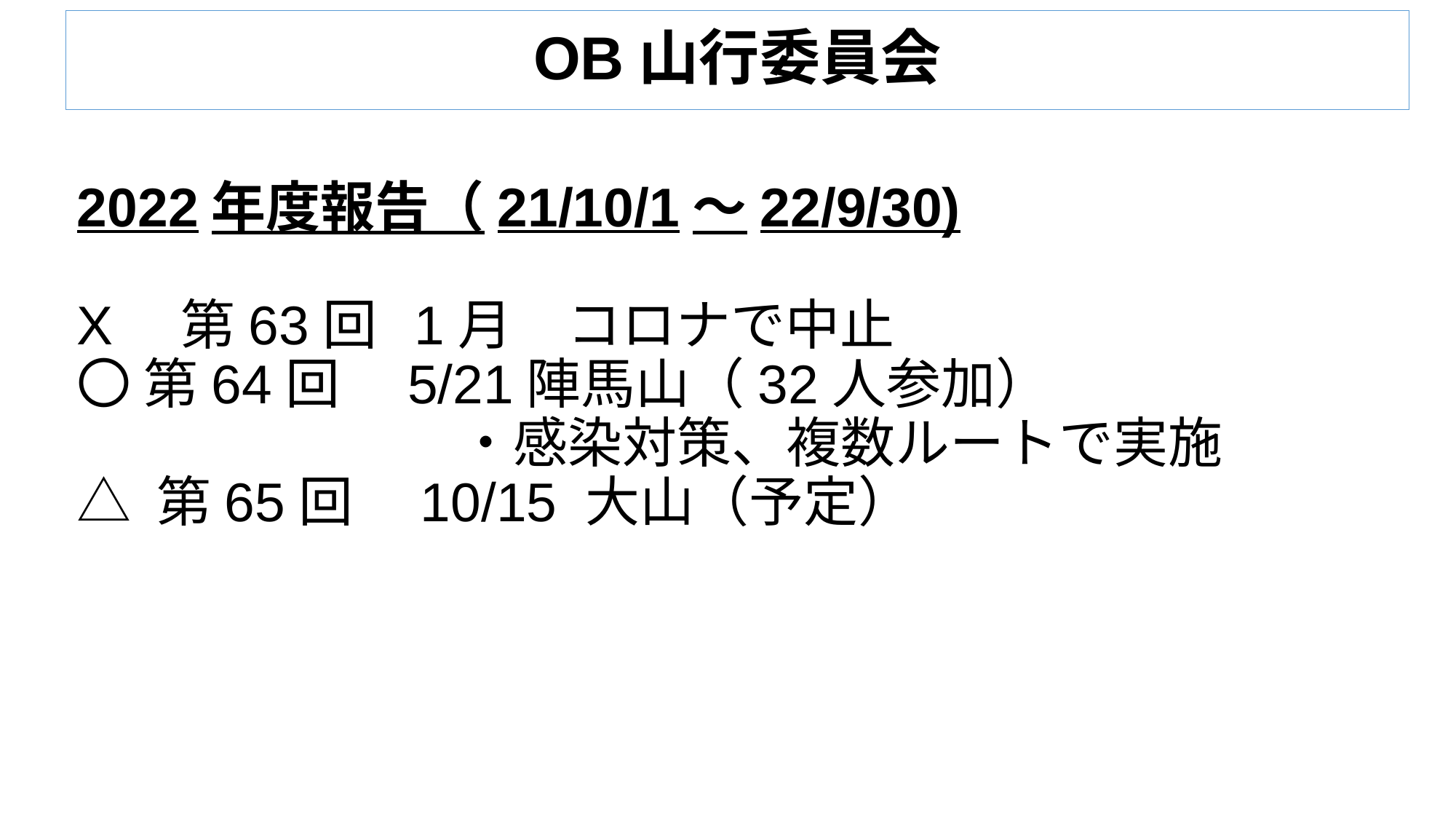

# OB山行委員会
2022年度報告（21/10/1～22/9/30)

X　第63回  1月　コロナで中止
〇 第64回　5/21陣馬山（32人参加）
　　　　　　　・感染対策、複数ルートで実施
△ 第65回　10/15 大山（予定）